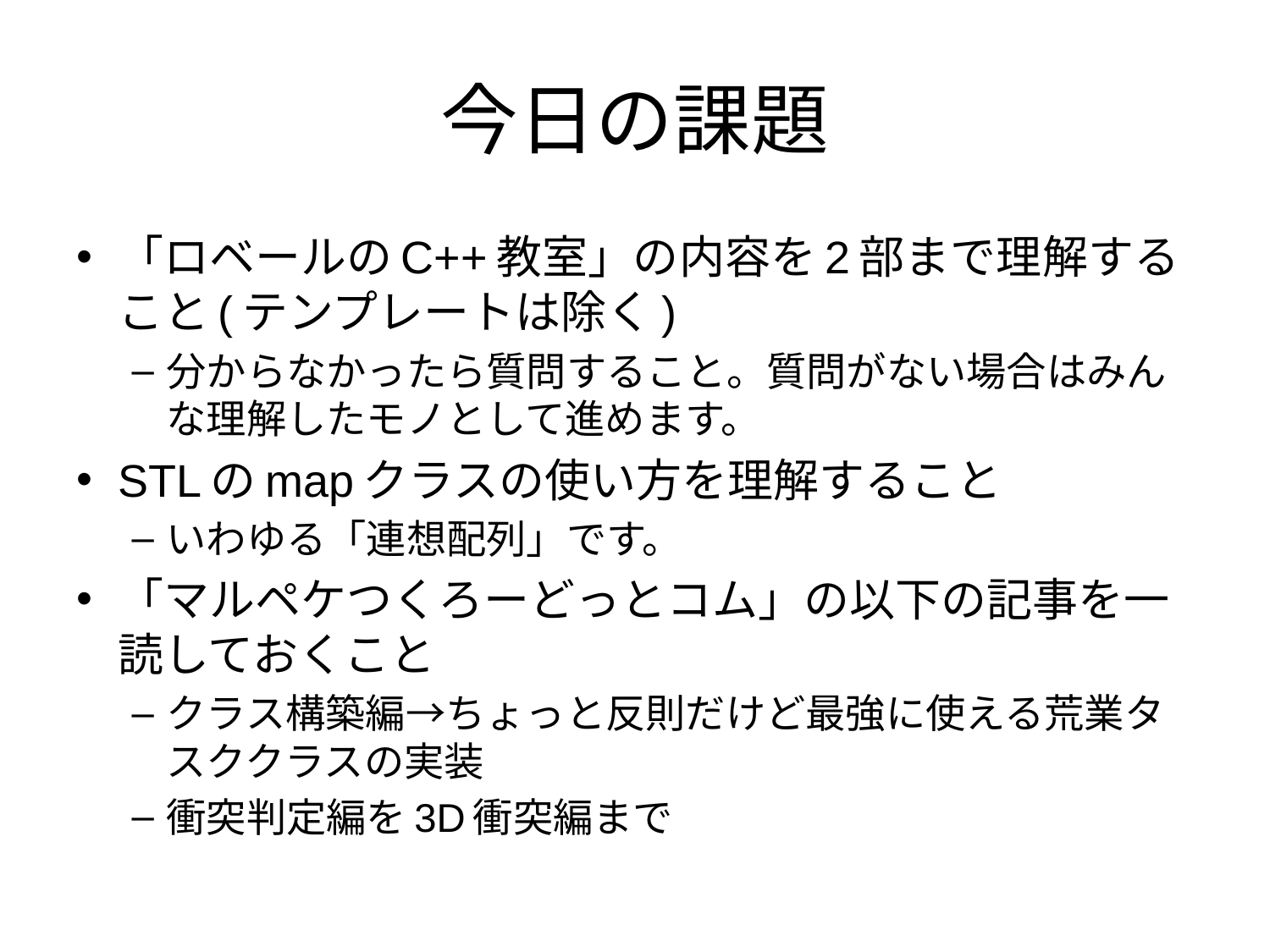

# 今日の課題
「ロベールのC++教室」の内容を2部まで理解すること(テンプレートは除く)
分からなかったら質問すること。質問がない場合はみんな理解したモノとして進めます。
STLのmapクラスの使い方を理解すること
いわゆる「連想配列」です。
「マルペケつくろーどっとコム」の以下の記事を一読しておくこと
クラス構築編→ちょっと反則だけど最強に使える荒業タスククラスの実装
衝突判定編を3D衝突編まで